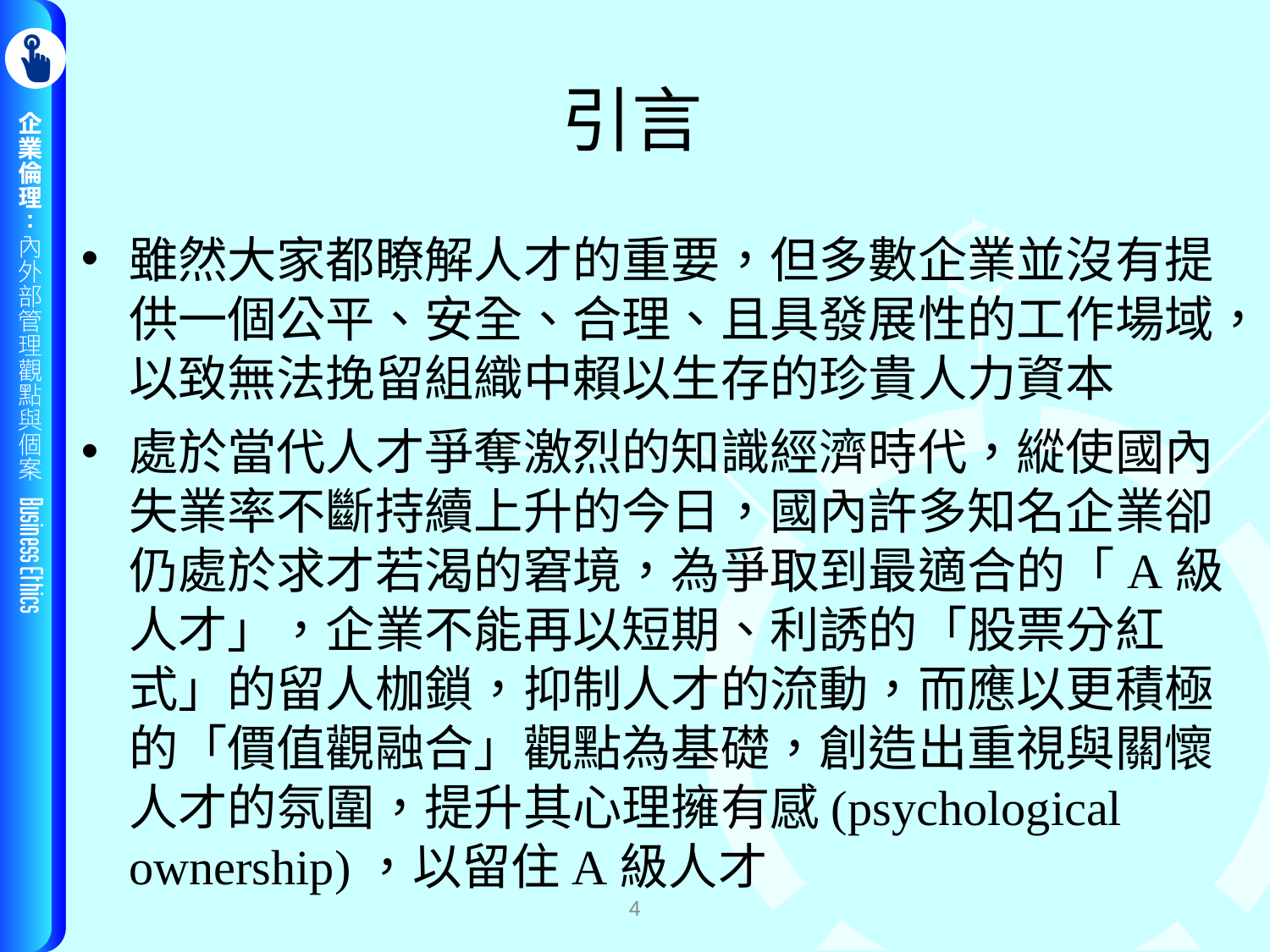

# 引言
雖然大家都瞭解人才的重要，但多數企業並沒有提供一個公平、安全、合理、且具發展性的工作場域，以致無法挽留組織中賴以生存的珍貴人力資本
處於當代人才爭奪激烈的知識經濟時代，縱使國內失業率不斷持續上升的今日，國內許多知名企業卻仍處於求才若渴的窘境，為爭取到最適合的「A級人才」，企業不能再以短期、利誘的「股票分紅式」的留人枷鎖，抑制人才的流動，而應以更積極的「價值觀融合」觀點為基礎，創造出重視與關懷人才的氛圍，提升其心理擁有感(psychological ownership)，以留住A級人才
4